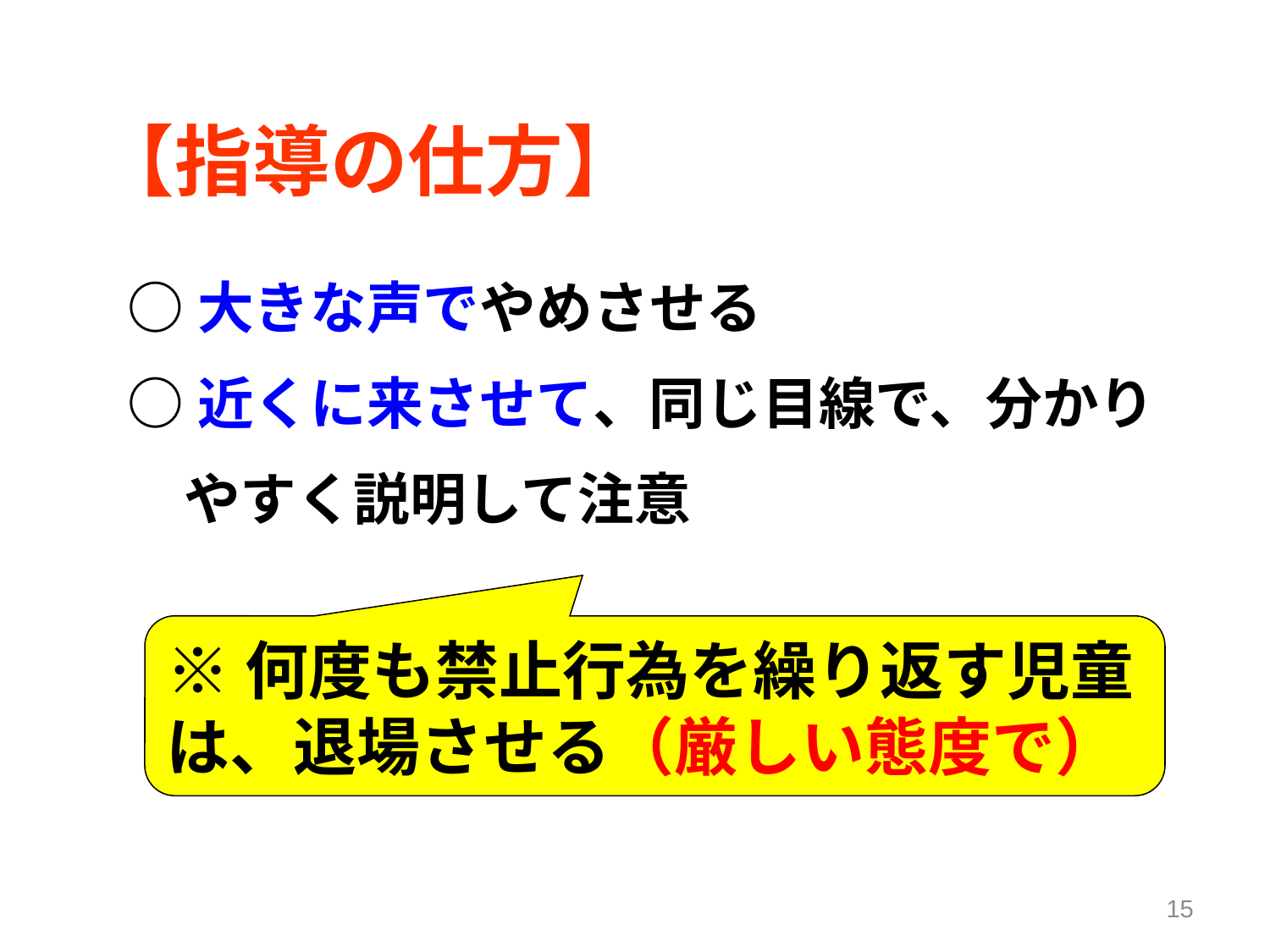

【指導の仕方】
○大きな声でやめさせる
○近くに来させて、同じ目線で、分かり
　やすく説明して注意
※何度も禁止行為を繰り返す児童は、退場させる（厳しい態度で）

15